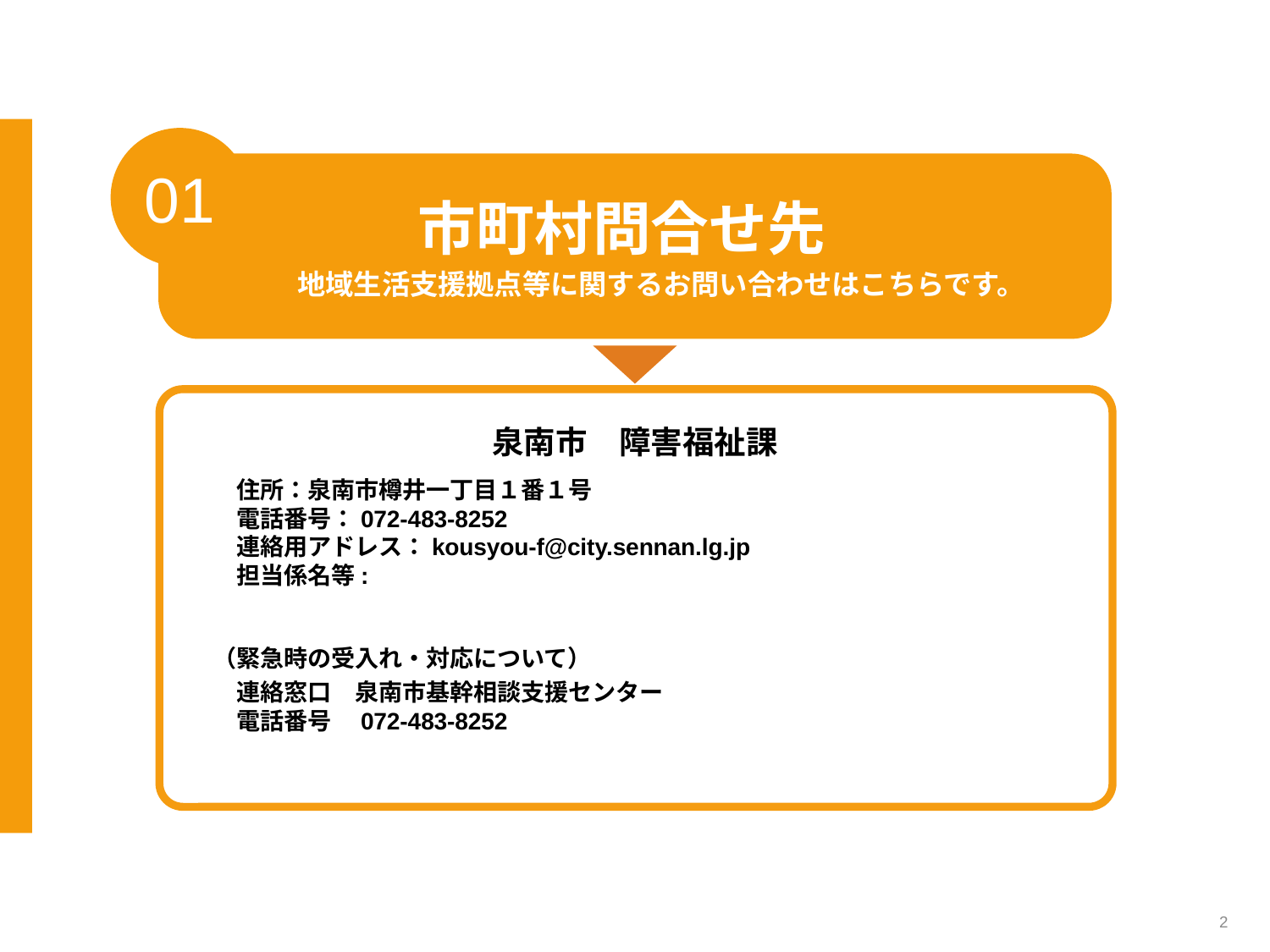

01

市町村問合せ先
地域生活支援拠点等に関するお問い合わせはこちらです。

泉南市　障害福祉課
　　住所：泉南市樽井一丁目１番１号
　　電話番号：072-483-8252
　　連絡用アドレス：kousyou-f@city.sennan.lg.jp
　　担当係名等:

　（緊急時の受入れ・対応について）
　　連絡窓口　泉南市基幹相談支援センター
　　電話番号　072-483-8252
2